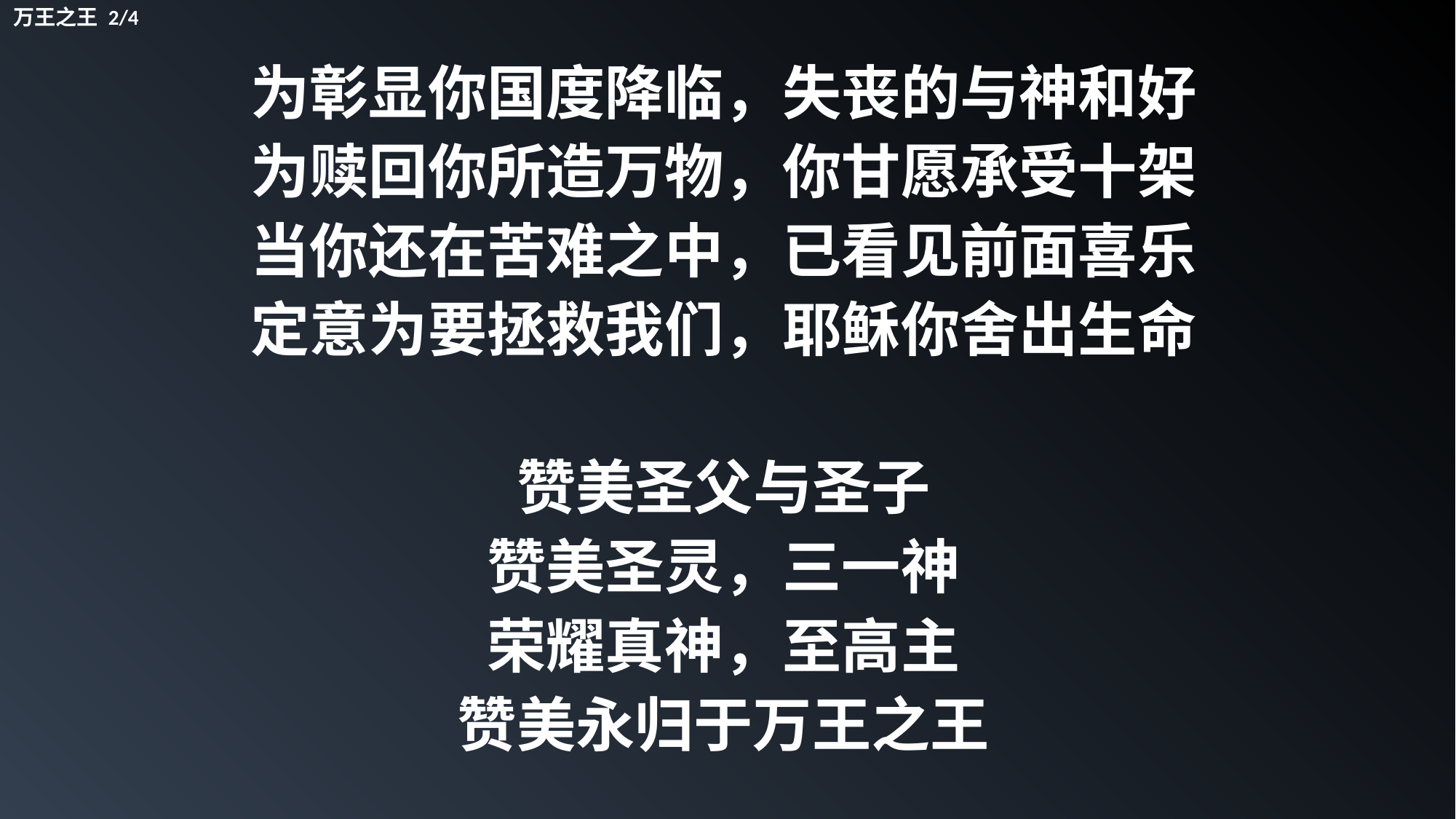

万王之王 2/4
为彰显你国度降临，失丧的与神和好
为赎回你所造万物，你甘愿承受十架
当你还在苦难之中，已看见前面喜乐
定意为要拯救我们，耶稣你舍出生命

赞美圣父与圣子
赞美圣灵，三一神
荣耀真神，至高主
赞美永归于万王之王